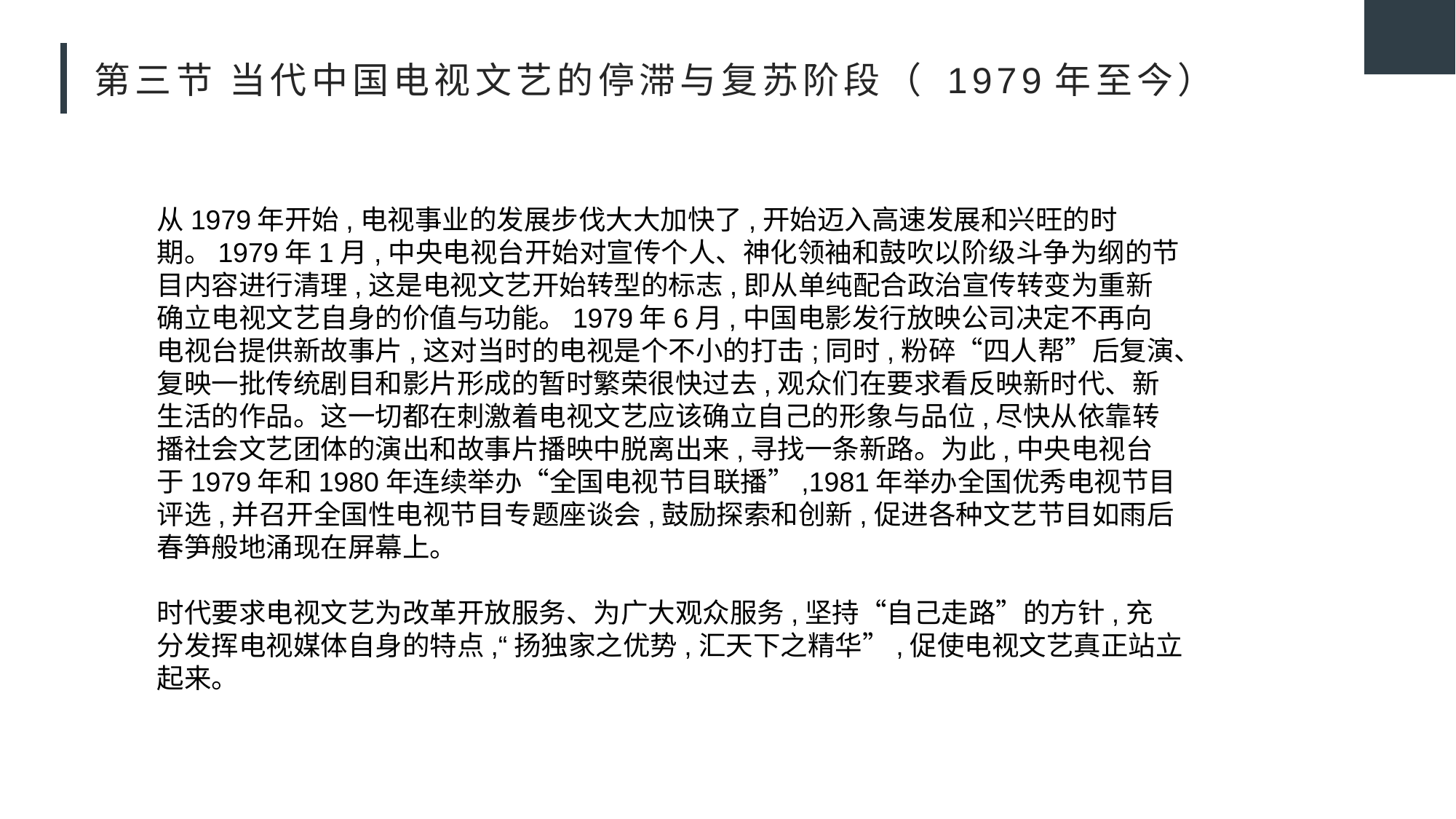

# 第三节 当代中国电视文艺的停滞与复苏阶段（ 1979年至今）
从1979年开始,电视事业的发展步伐大大加快了,开始迈入高速发展和兴旺的时
期。1979年1月,中央电视台开始对宣传个人、神化领袖和鼓吹以阶级斗争为纲的节
目内容进行清理,这是电视文艺开始转型的标志,即从单纯配合政治宣传转变为重新
确立电视文艺自身的价值与功能。1979年6月,中国电影发行放映公司决定不再向
电视台提供新故事片,这对当时的电视是个不小的打击;同时,粉碎“四人帮”后复演、
复映一批传统剧目和影片形成的暂时繁荣很快过去,观众们在要求看反映新时代、新
生活的作品。这一切都在刺激着电视文艺应该确立自己的形象与品位,尽快从依靠转
播社会文艺团体的演出和故事片播映中脱离出来,寻找一条新路。为此,中央电视台
于1979年和1980年连续举办“全国电视节目联播”,1981年举办全国优秀电视节目
评选,并召开全国性电视节目专题座谈会,鼓励探索和创新,促进各种文艺节目如雨后
春笋般地涌现在屏幕上。

时代要求电视文艺为改革开放服务、为广大观众服务,坚持“自己走路”的方针,充
分发挥电视媒体自身的特点,“扬独家之优势,汇天下之精华”,促使电视文艺真正站立
起来。